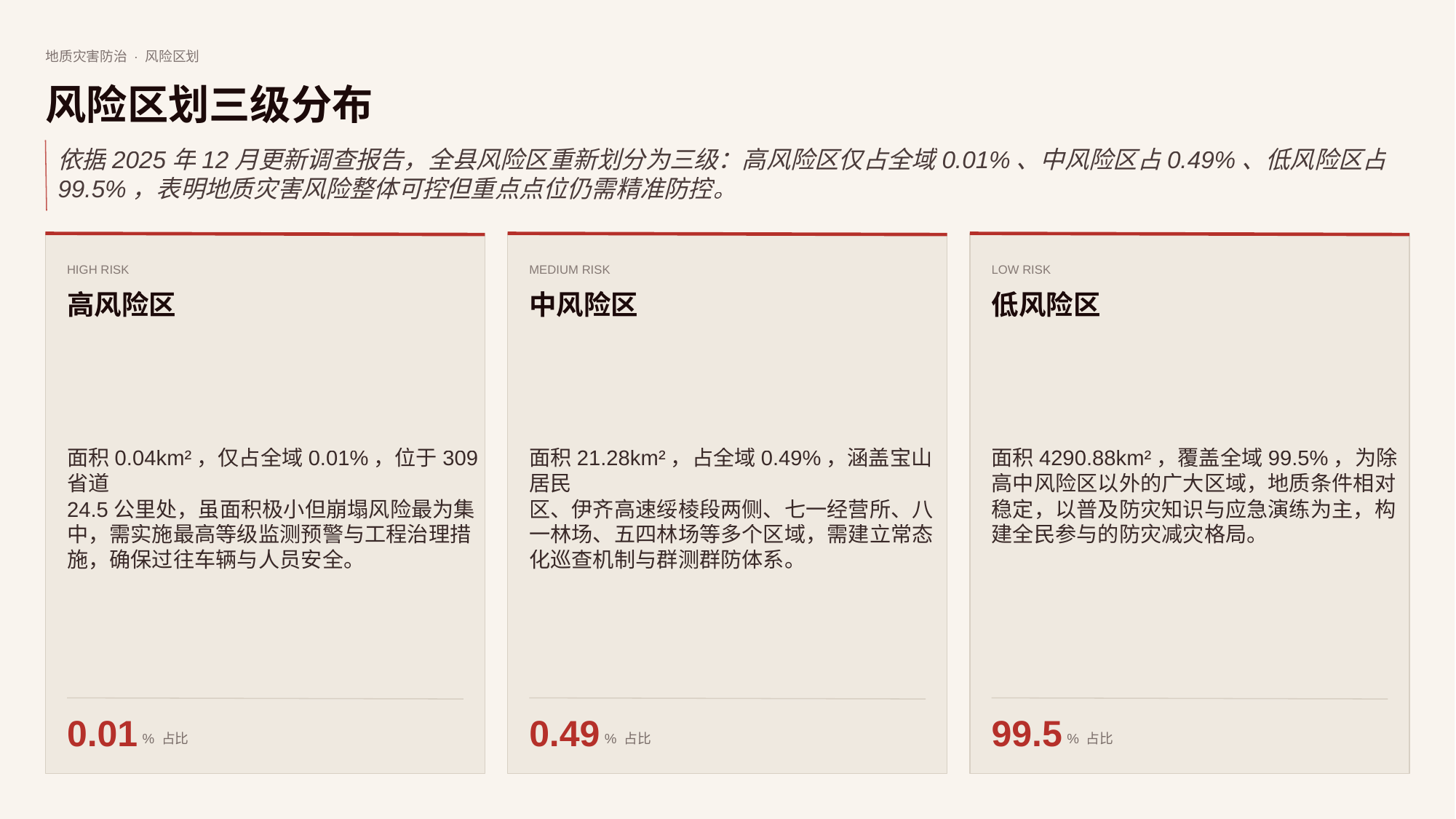

地质灾害防治 · 风险区划
风险区划三级分布

依据2025年12月更新调查报告，全县风险区重新划分为三级：高风险区仅占全域0.01%、中风险区占0.49%、低风险区占99.5%，表明地质灾害风险整体可控但重点点位仍需精准防控。

HIGH RISK
MEDIUM RISK
LOW RISK
高风险区
中风险区
低风险区
面积0.04km²，仅占全域0.01%，位于309省道
24.5公里处，虽面积极小但崩塌风险最为集
中，需实施最高等级监测预警与工程治理措
施，确保过往车辆与人员安全。
面积21.28km²，占全域0.49%，涵盖宝山居民
区、伊齐高速绥棱段两侧、七一经营所、八一林场、五四林场等多个区域，需建立常态化巡查机制与群测群防体系。
面积4290.88km²，覆盖全域99.5%，为除高中风险区以外的广大区域，地质条件相对稳定，以普及防灾知识与应急演练为主，构建全民参与的防灾减灾格局。

0.01
0.49
99.5
% 占比
% 占比
% 占比